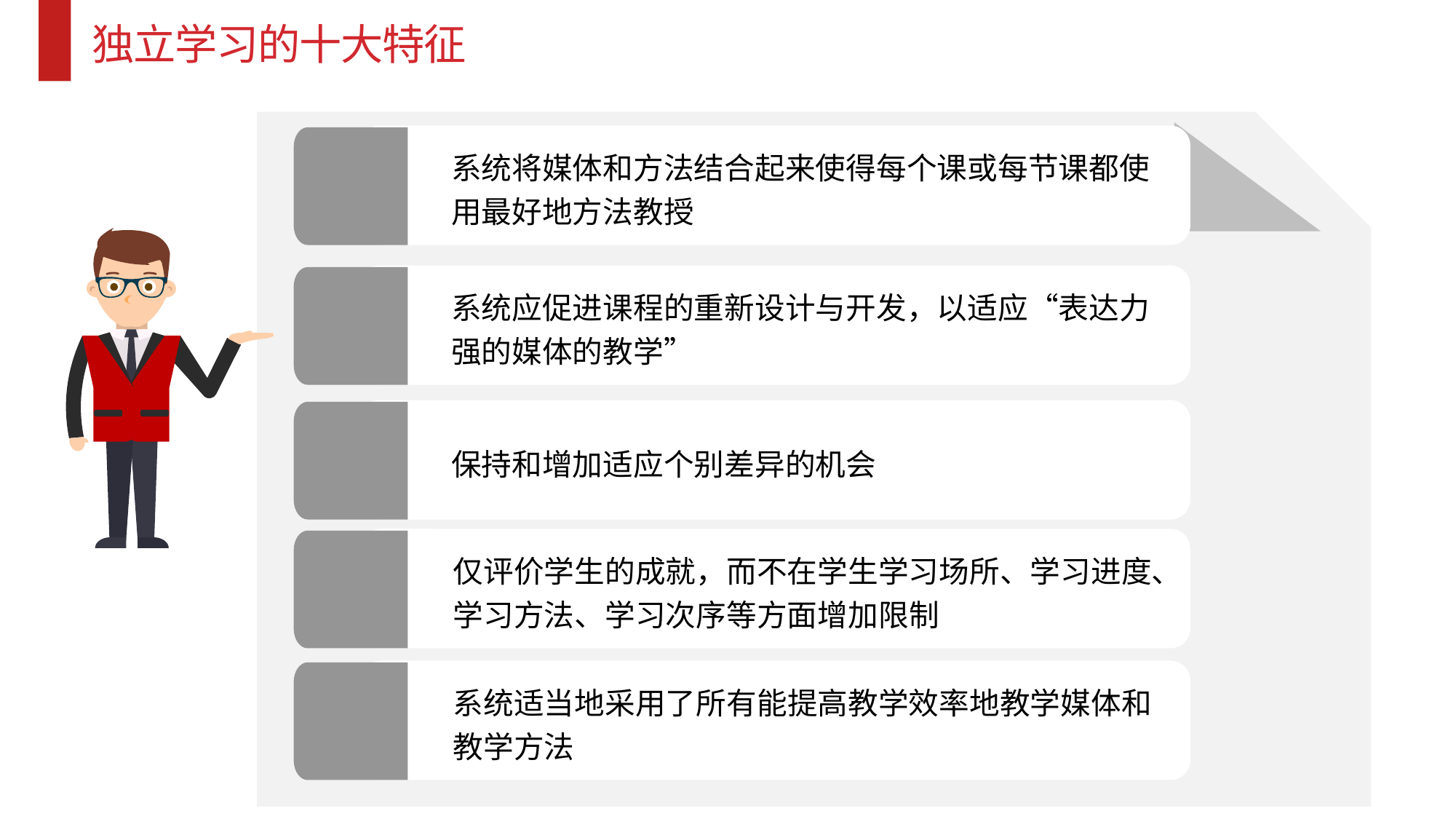

独立学习的十大特征

系统将媒体和方法结合起来使得每个课或每节课都使用最好地方法教授

系统应促进课程的重新设计与开发，以适应“表达力强的媒体的教学”

保持和增加适应个别差异的机会

仅评价学生的成就，而不在学生学习场所、学习进度、学习方法、学习次序等方面增加限制

系统适当地采用了所有能提高教学效率地教学媒体和教学方法